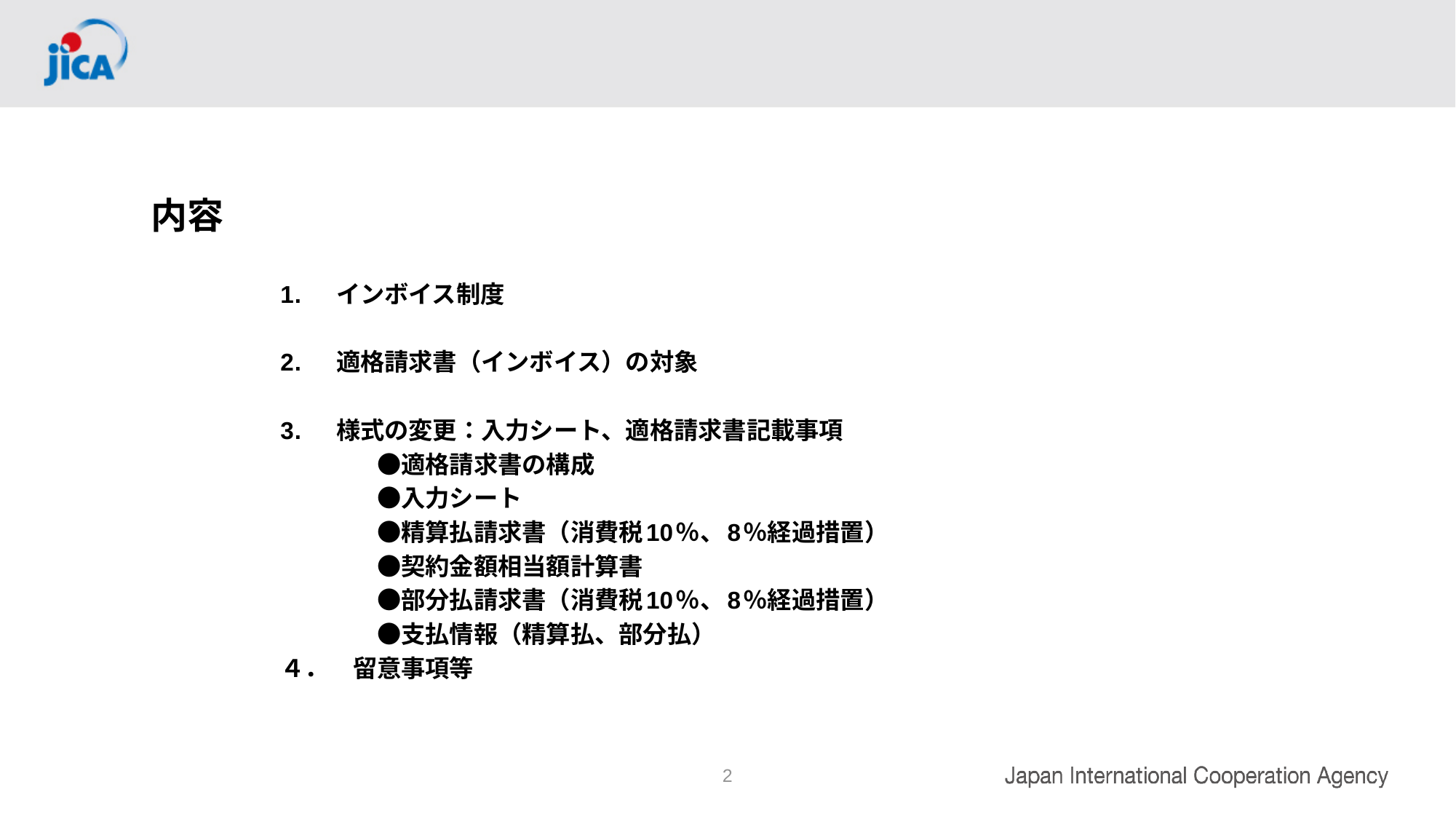

内容
インボイス制度

適格請求書（インボイス）の対象

様式の変更：入力シート、適格請求書記載事項
　　　　●適格請求書の構成
　　　　●入力シート
　　　　●精算払請求書（消費税10％、8％経過措置）
　　　　●契約金額相当額計算書
　　　　●部分払請求書（消費税10％、8％経過措置）
　　　　●支払情報（精算払、部分払）
４．　留意事項等

2